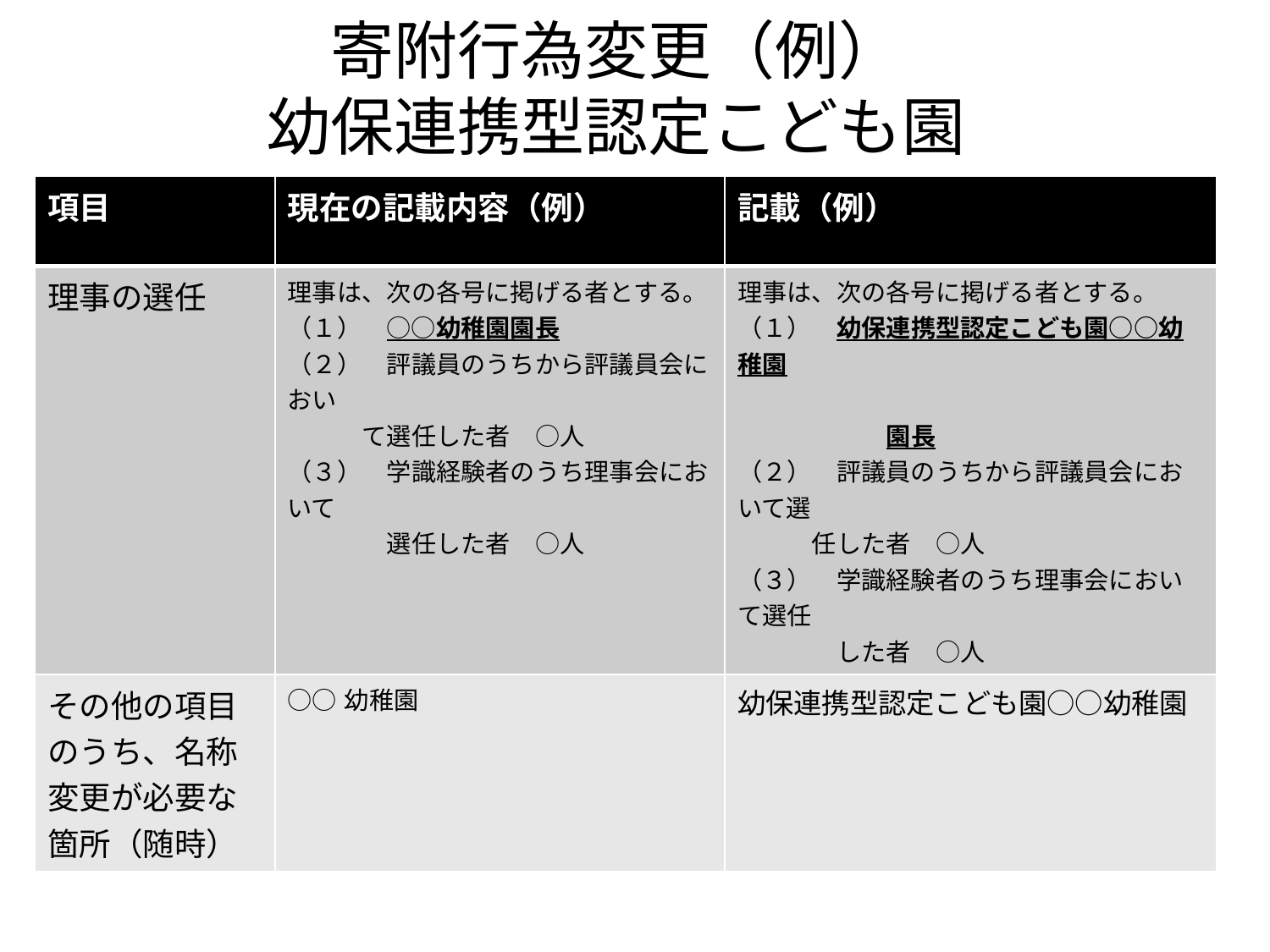

# 寄附行為変更（例） 幼保連携型認定こども園
| 項目 | 現在の記載内容（例） | 記載（例） |
| --- | --- | --- |
| 理事の選任 | 理事は、次の各号に掲げる者とする。 （１）　○○幼稚園園長 （２）　評議員のうちから評議員会におい　　 　　　て選任した者　○人 （３）　学識経験者のうち理事会において 　　　　選任した者　○人 | 理事は、次の各号に掲げる者とする。 （１）　幼保連携型認定こども園○○幼稚園 　　　　　　　　　　　　　　　　　　　　　　　　園長 （２）　評議員のうちから評議員会において選 　　　任した者　○人 （３）　学識経験者のうち理事会において選任 　　　　した者　○人 |
| その他の項目のうち、名称変更が必要な箇所（随時） | ○○幼稚園 | 幼保連携型認定こども園○○幼稚園 |